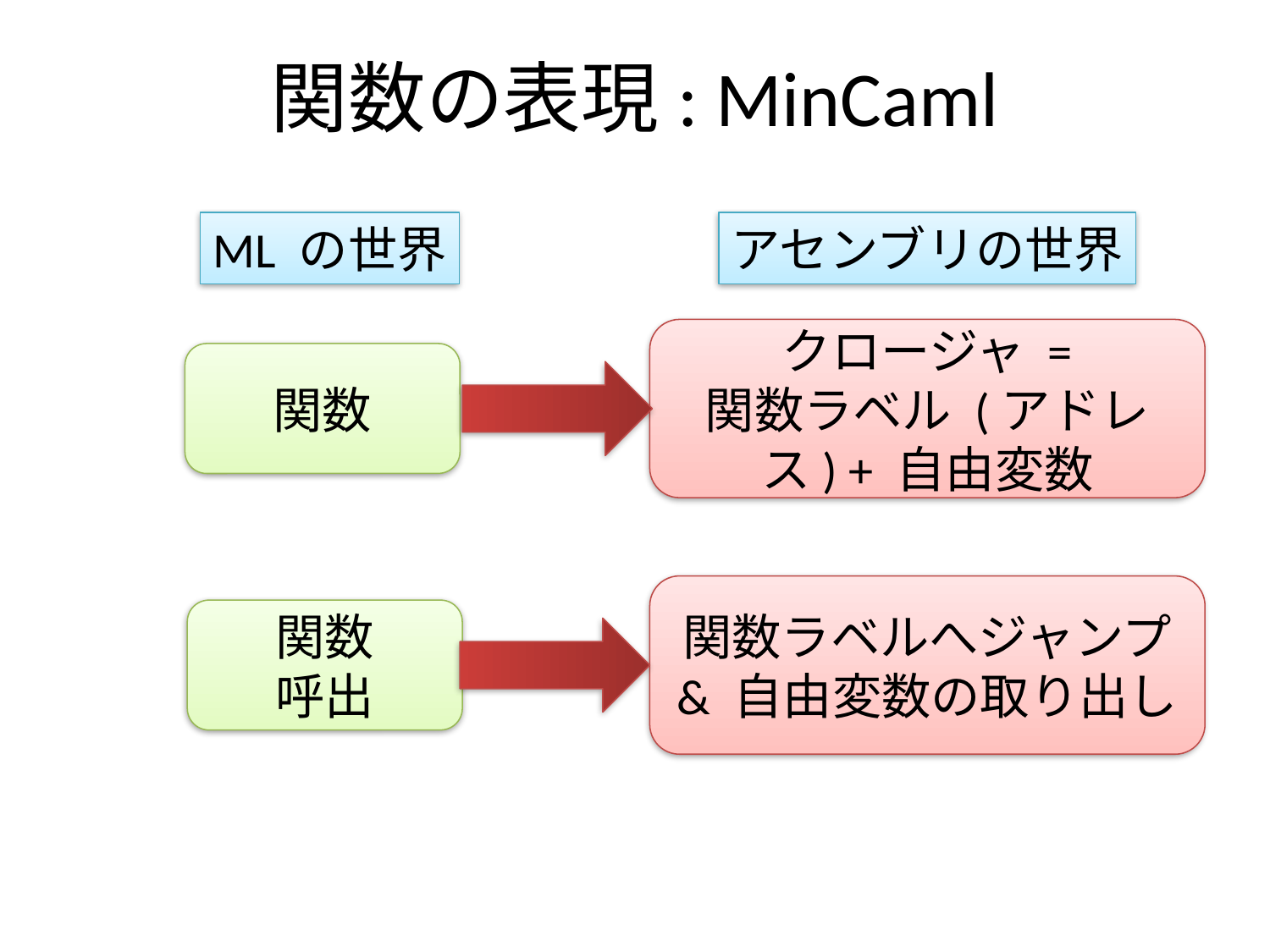

# 関数の表現: MinCaml
ML の世界
アセンブリの世界

クロージャ =
関数ラベル (アドレス) + 自由変数
関数

関数ラベルへジャンプ
& 自由変数の取り出し
関数
呼出